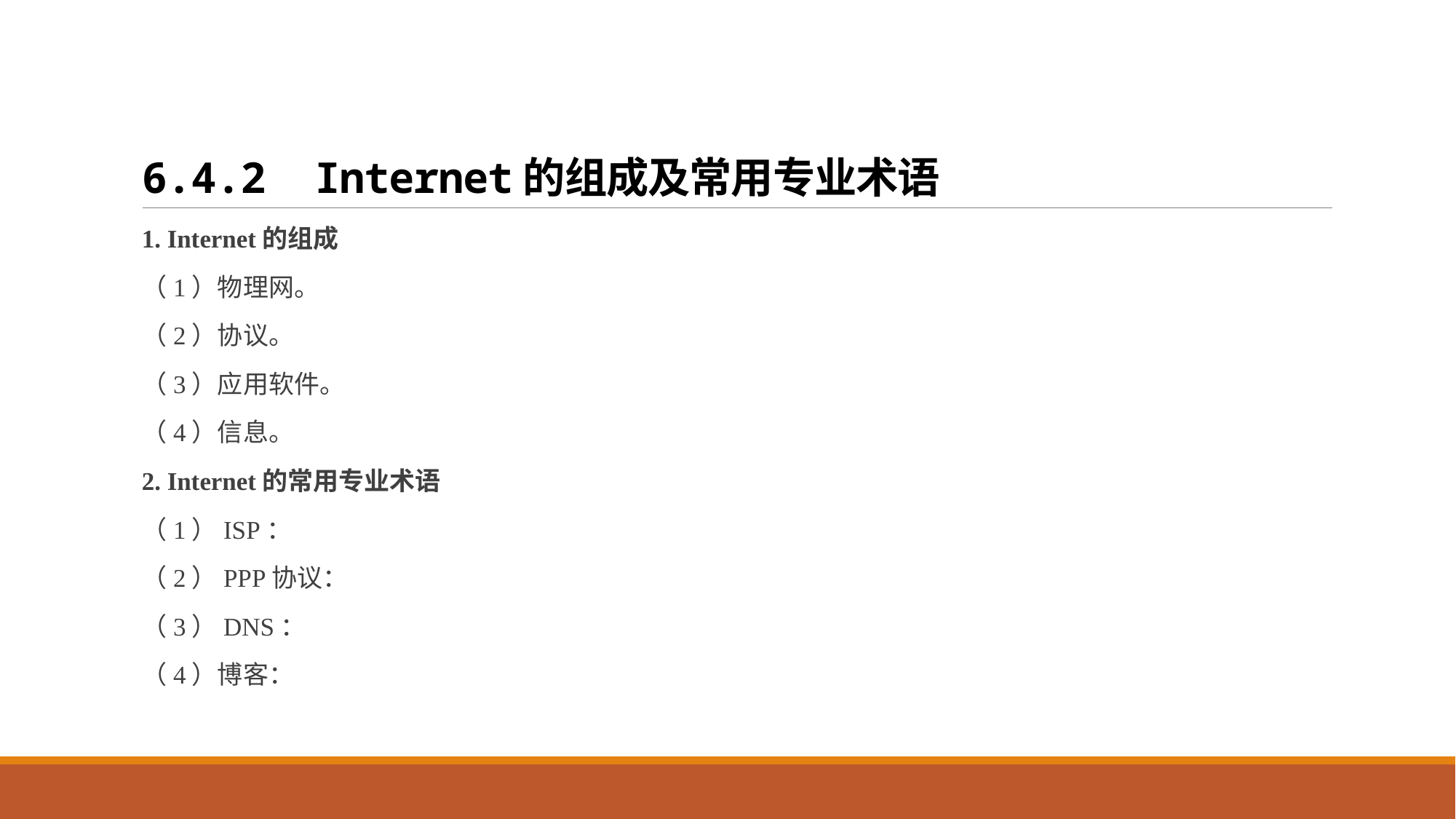

# 6.4.2  Internet的组成及常用专业术语
1. Internet的组成
（1）物理网。
（2）协议。
（3）应用软件。
（4）信息。
2. Internet的常用专业术语
（1）ISP：
（2）PPP协议：
（3）DNS：
（4）博客：